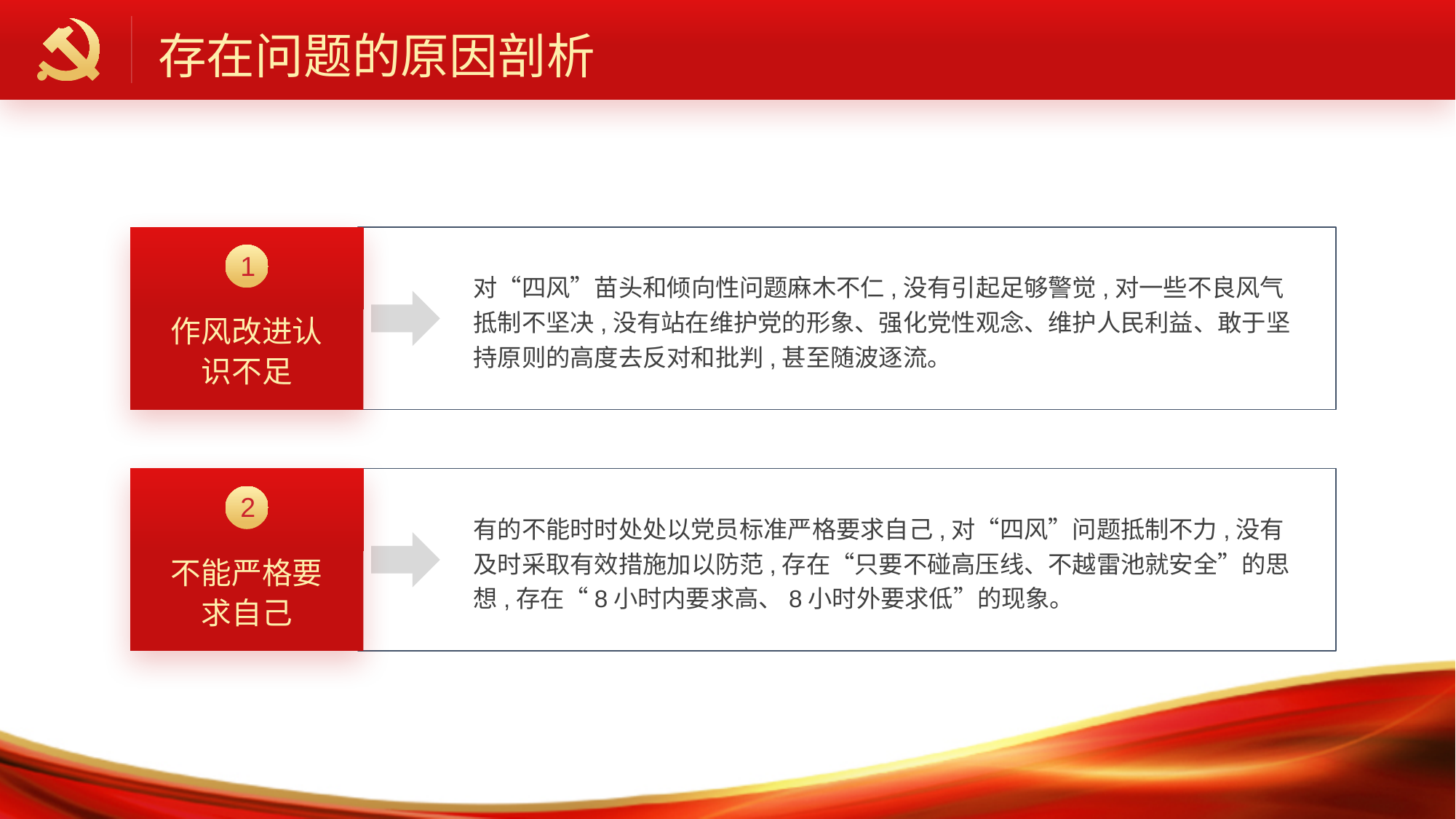

存在问题的原因剖析

1

对“四风”苗头和倾向性问题麻木不仁,没有引起足够警觉,对一些不良风气抵制不坚决,没有站在维护党的形象、强化党性观念、维护人民利益、敢于坚持原则的高度去反对和批判,甚至随波逐流。

作风改进认识不足

2

有的不能时时处处以党员标准严格要求自己,对“四风”问题抵制不力,没有及时采取有效措施加以防范,存在“只要不碰高压线、不越雷池就安全”的思想,存在“8小时内要求高、8小时外要求低”的现象。

不能严格要求自己